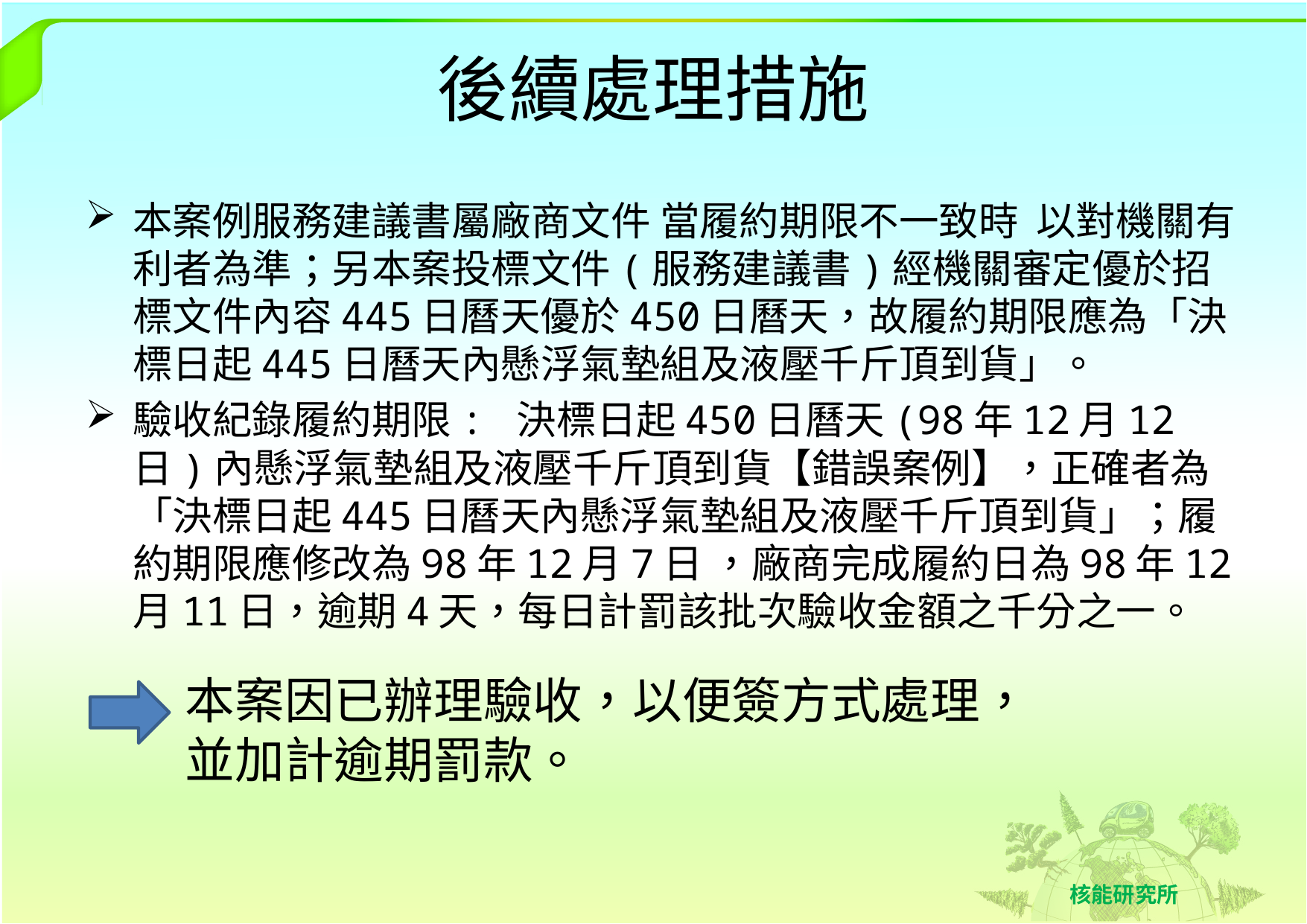

# 後續處理措施
本案例服務建議書屬廠商文件 當履約期限不一致時  以對機關有利者為準；另本案投標文件(服務建議書)經機關審定優於招標文件內容445日曆天優於450日曆天，故履約期限應為「決標日起445日曆天內懸浮氣墊組及液壓千斤頂到貨」。
驗收紀錄履約期限: 決標日起450日曆天(98年12月12日)內懸浮氣墊組及液壓千斤頂到貨【錯誤案例】，正確者為「決標日起445日曆天內懸浮氣墊組及液壓千斤頂到貨」；履約期限應修改為98年12月7日 ，廠商完成履約日為98年12月11日，逾期4天，每日計罰該批次驗收金額之千分之一。

本案因已辦理驗收，以便簽方式處理，並加計逾期罰款。